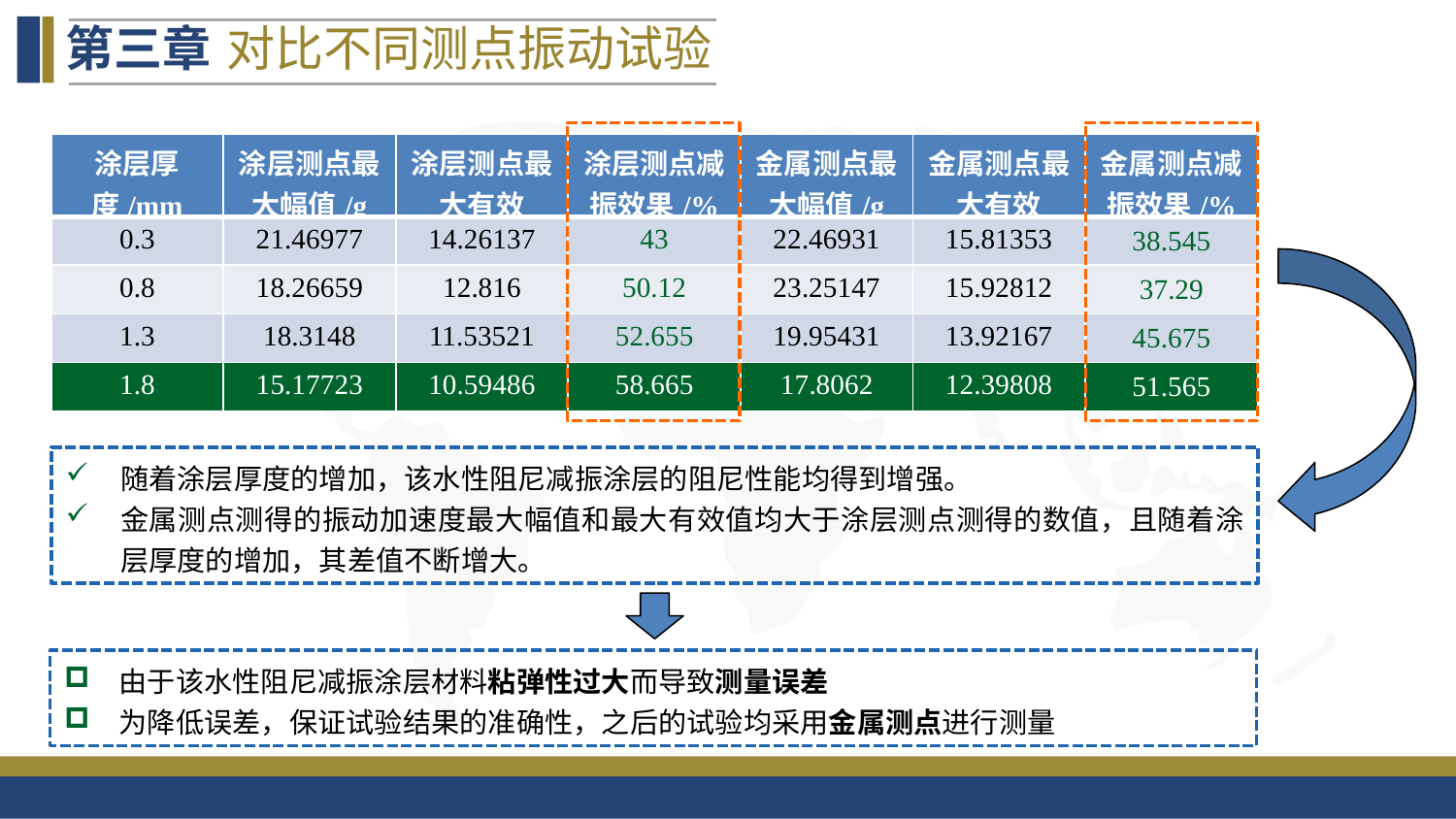

第三章
对比不同测点振动试验

| 涂层厚度/mm | 涂层测点最大幅值/g | 涂层测点最大有效值/g | 涂层测点减振效果/% | 金属测点最大幅值/g | 金属测点最大有效值/g | 金属测点减振效果/% |
| --- | --- | --- | --- | --- | --- | --- |
| 0.3 | 21.46977 | 14.26137 | 43 | 22.46931 | 15.81353 | 38.545 |
| 0.8 | 18.26659 | 12.816 | 50.12 | 23.25147 | 15.92812 | 37.29 |
| 1.3 | 18.3148 | 11.53521 | 52.655 | 19.95431 | 13.92167 | 45.675 |
| 1.8 | 15.17723 | 10.59486 | 58.665 | 17.8062 | 12.39808 | 51.565 |

随着涂层厚度的增加，该水性阻尼减振涂层的阻尼性能均得到增强。
金属测点测得的振动加速度最大幅值和最大有效值均大于涂层测点测得的数值，且随着涂层厚度的增加，其差值不断增大。

由于该水性阻尼减振涂层材料粘弹性过大而导致测量误差
为降低误差，保证试验结果的准确性，之后的试验均采用金属测点进行测量